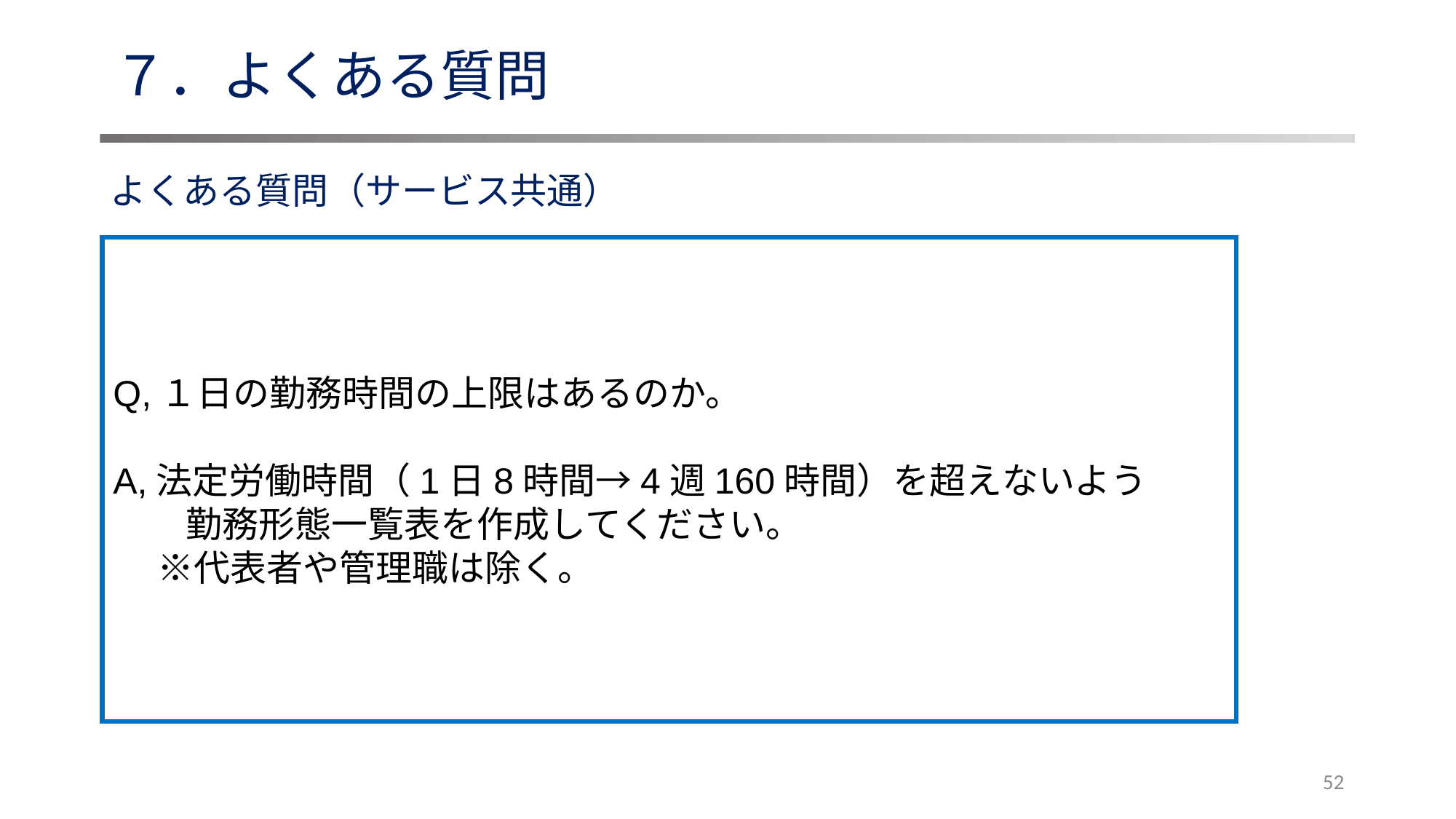

# ７．よくある質問

よくある質問（サービス共通）
Q,１日の勤務時間の上限はあるのか。

A,法定労働時間（1日8時間→4週160時間）を超えないよう
　　勤務形態一覧表を作成してください。
　 ※代表者や管理職は除く。
52